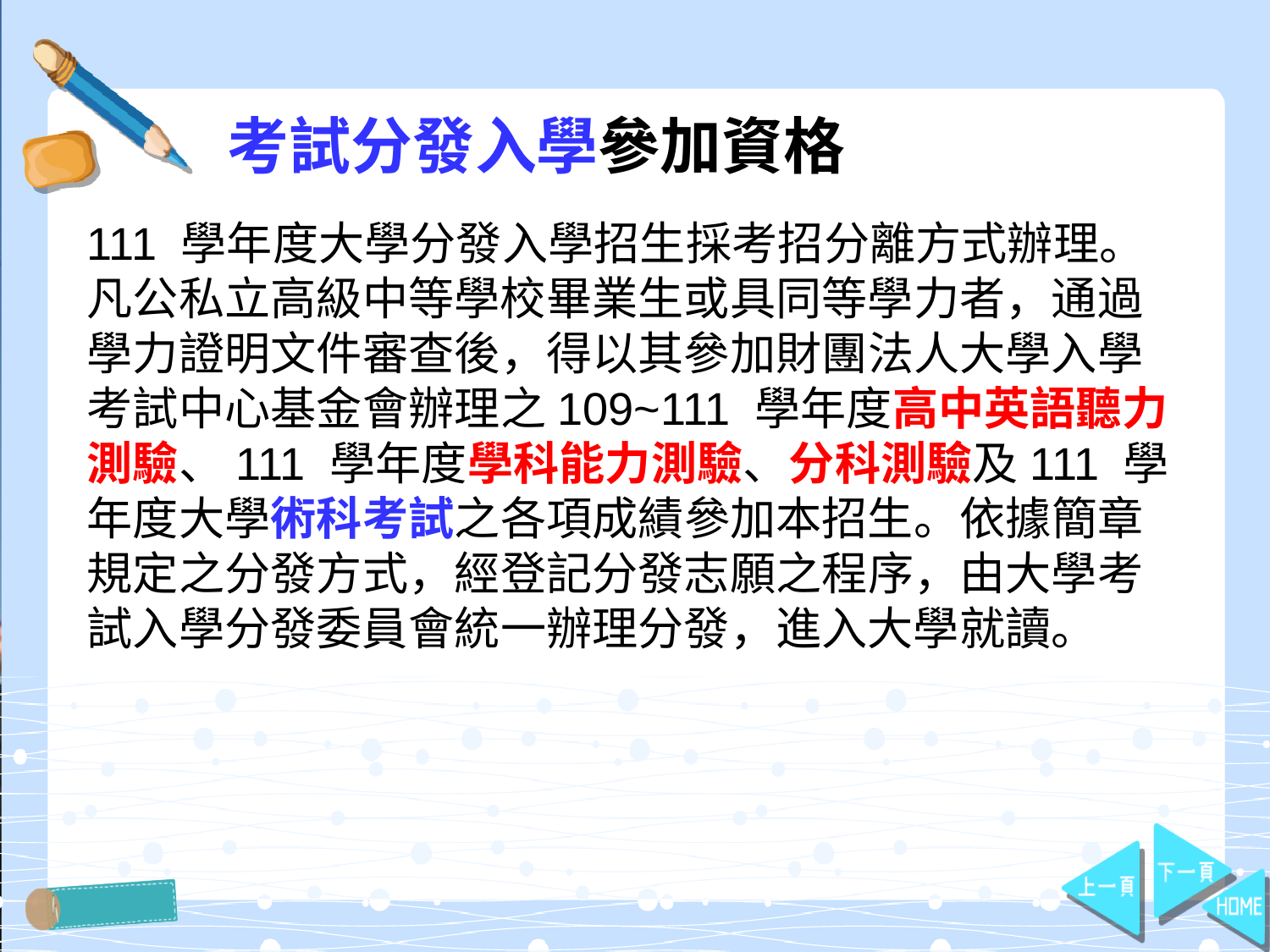

# 考試分發入學參加資格
111 學年度大學分發入學招生採考招分離方式辦理。凡公私立高級中等學校畢業生或具同等學力者，通過學力證明文件審查後，得以其參加財團法人大學入學考試中心基金會辦理之109~111 學年度高中英語聽力測驗、111 學年度學科能力測驗、分科測驗及111 學年度大學術科考試之各項成績參加本招生。依據簡章規定之分發方式，經登記分發志願之程序，由大學考試入學分發委員會統一辦理分發，進入大學就讀。